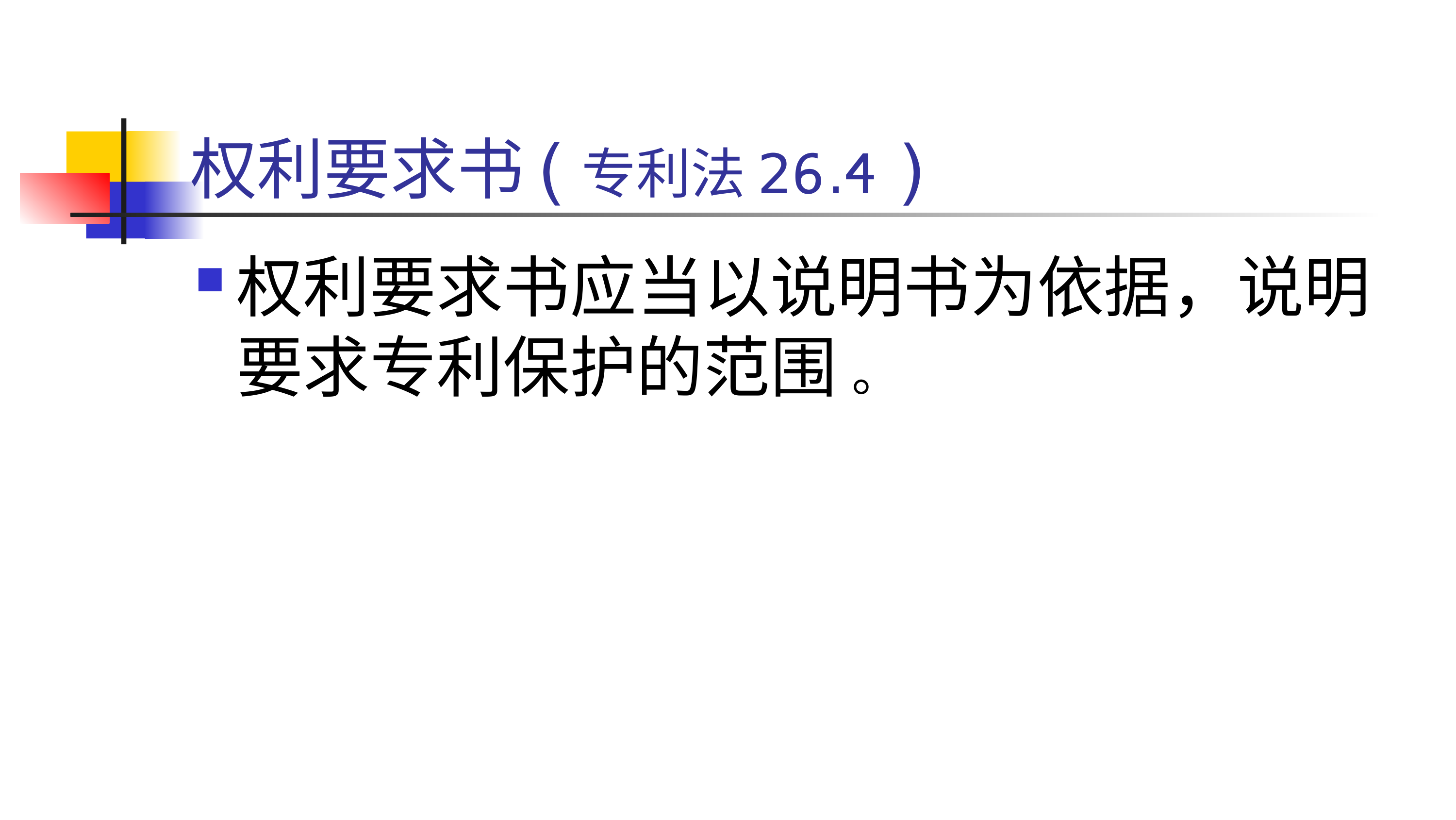

# 权利要求书(专利法26.4 )
权利要求书应当以说明书为依据，说明要求专利保护的范围 。